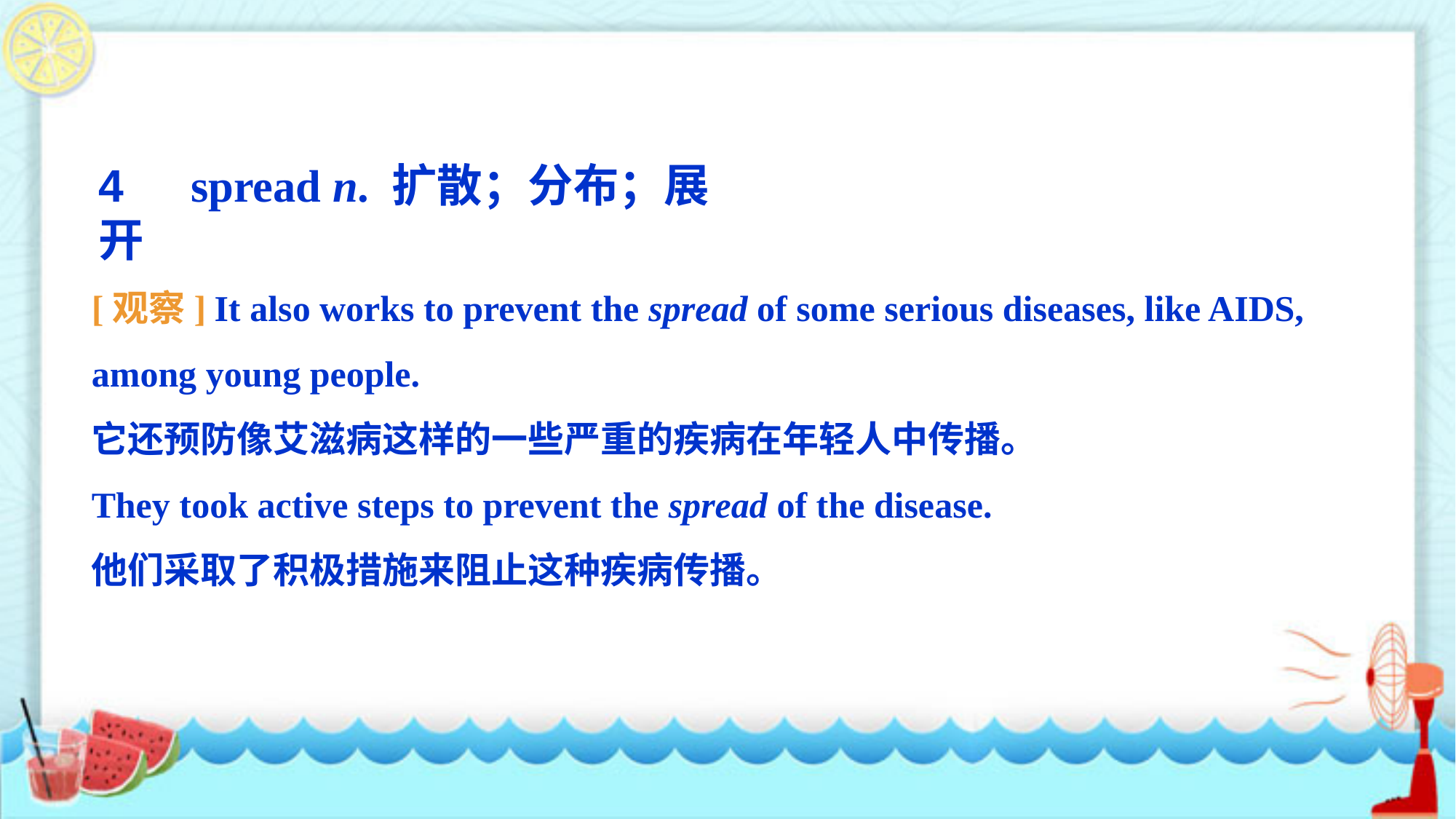

4　spread n. 扩散；分布；展开
[观察] It also works to prevent the spread of some serious diseases, like AIDS, among young people.
它还预防像艾滋病这样的一些严重的疾病在年轻人中传播。
They took active steps to prevent the spread of the disease.
他们采取了积极措施来阻止这种疾病传播。